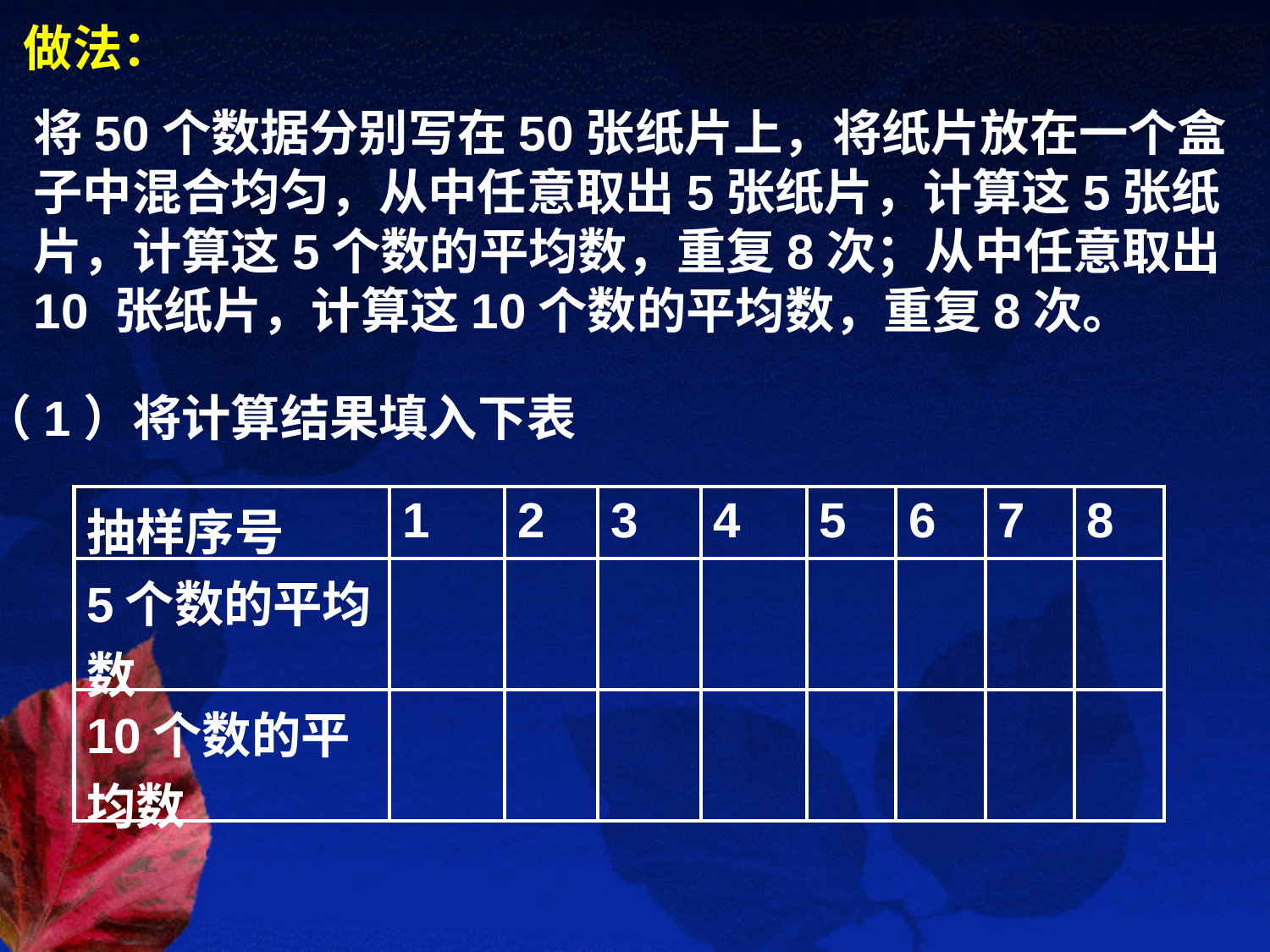

做法：
将50个数据分别写在50张纸片上，将纸片放在一个盒子中混合均匀，从中任意取出5张纸片，计算这5张纸片，计算这5个数的平均数，重复8次；从中任意取出10 张纸片，计算这10个数的平均数，重复8次。
（1）将计算结果填入下表
| 抽样序号 | 1 | 2 | 3 | 4 | 5 | 6 | 7 | 8 |
| --- | --- | --- | --- | --- | --- | --- | --- | --- |
| 5个数的平均数 |  |  |  |  |  |  |  |  |
| 10个数的平均数 |  |  |  |  |  |  |  |  |